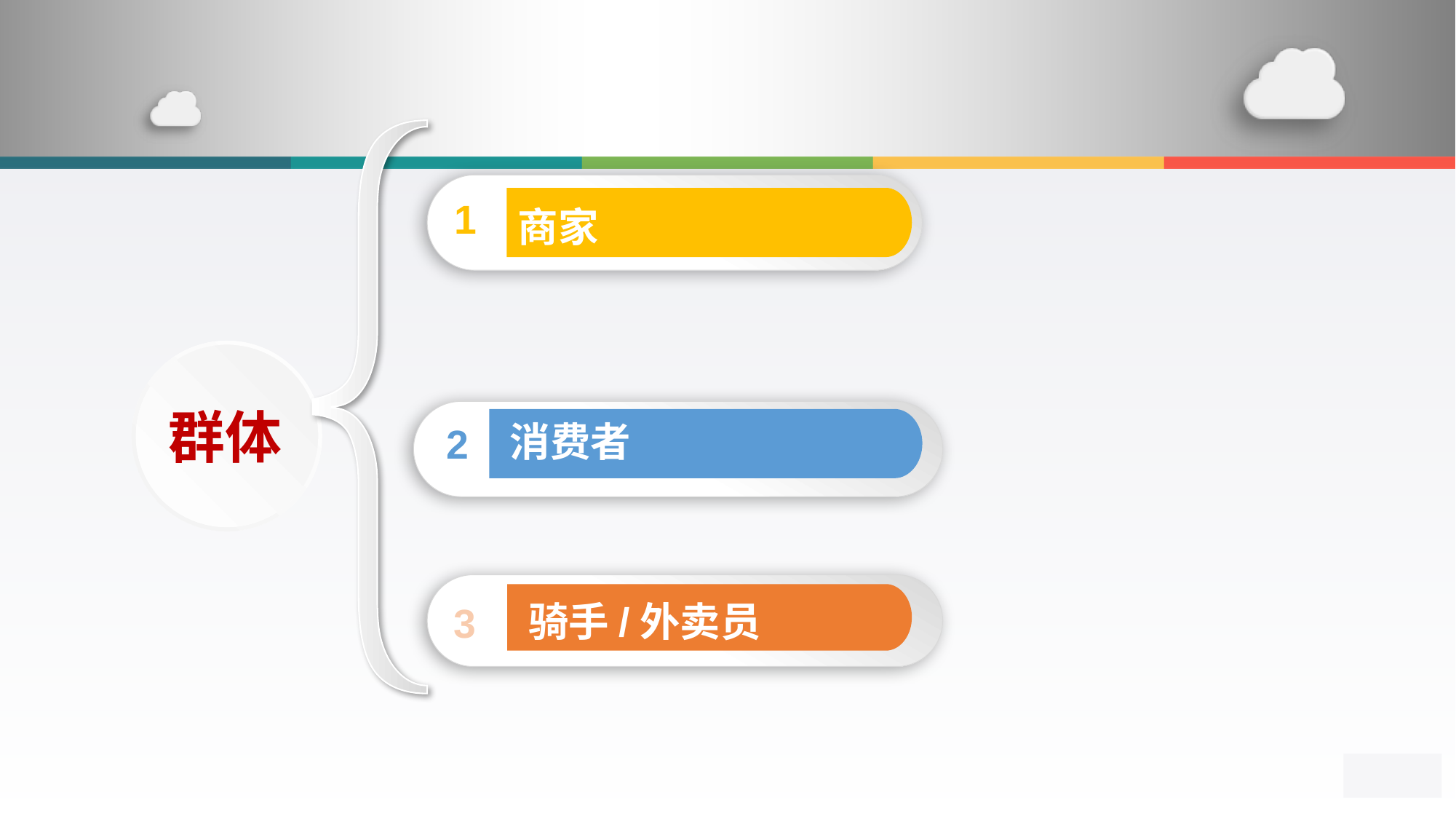

1
商家

2
消费者
群体

骑手/外卖员
3